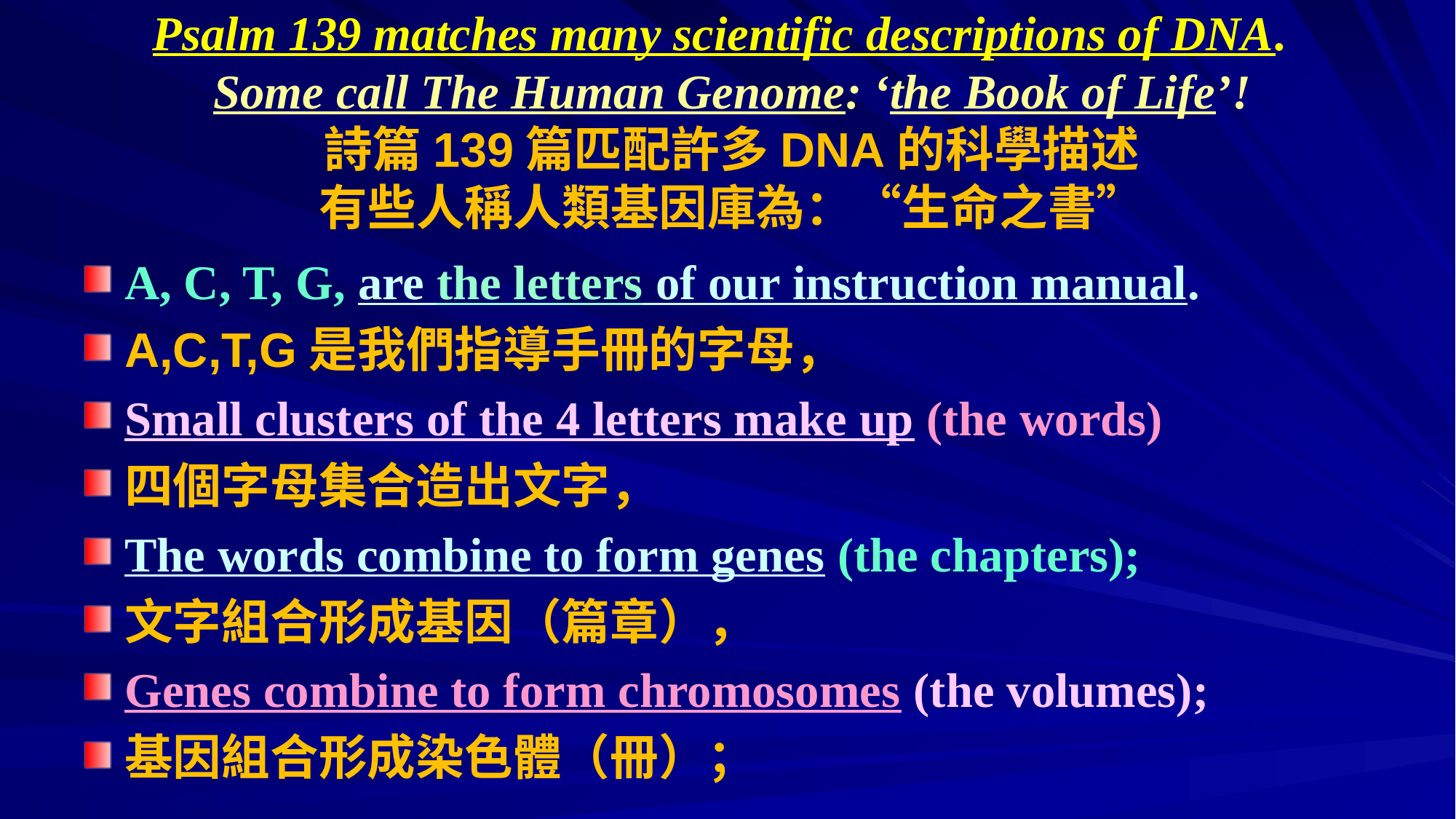

# Psalm 139 matches many scientific descriptions of DNA. Some call The Human Genome: ‘the Book of Life’! 詩篇139篇匹配許多DNA的科學描述 有些人稱人類基因庫為：“生命之書”
A, C, T, G, are the letters of our instruction manual.
A,C,T,G是我們指導手冊的字母，
Small clusters of the 4 letters make up (the words)
四個字母集合造出文字，
The words combine to form genes (the chapters);
文字組合形成基因（篇章），
Genes combine to form chromosomes (the volumes);
基因組合形成染色體（冊）；